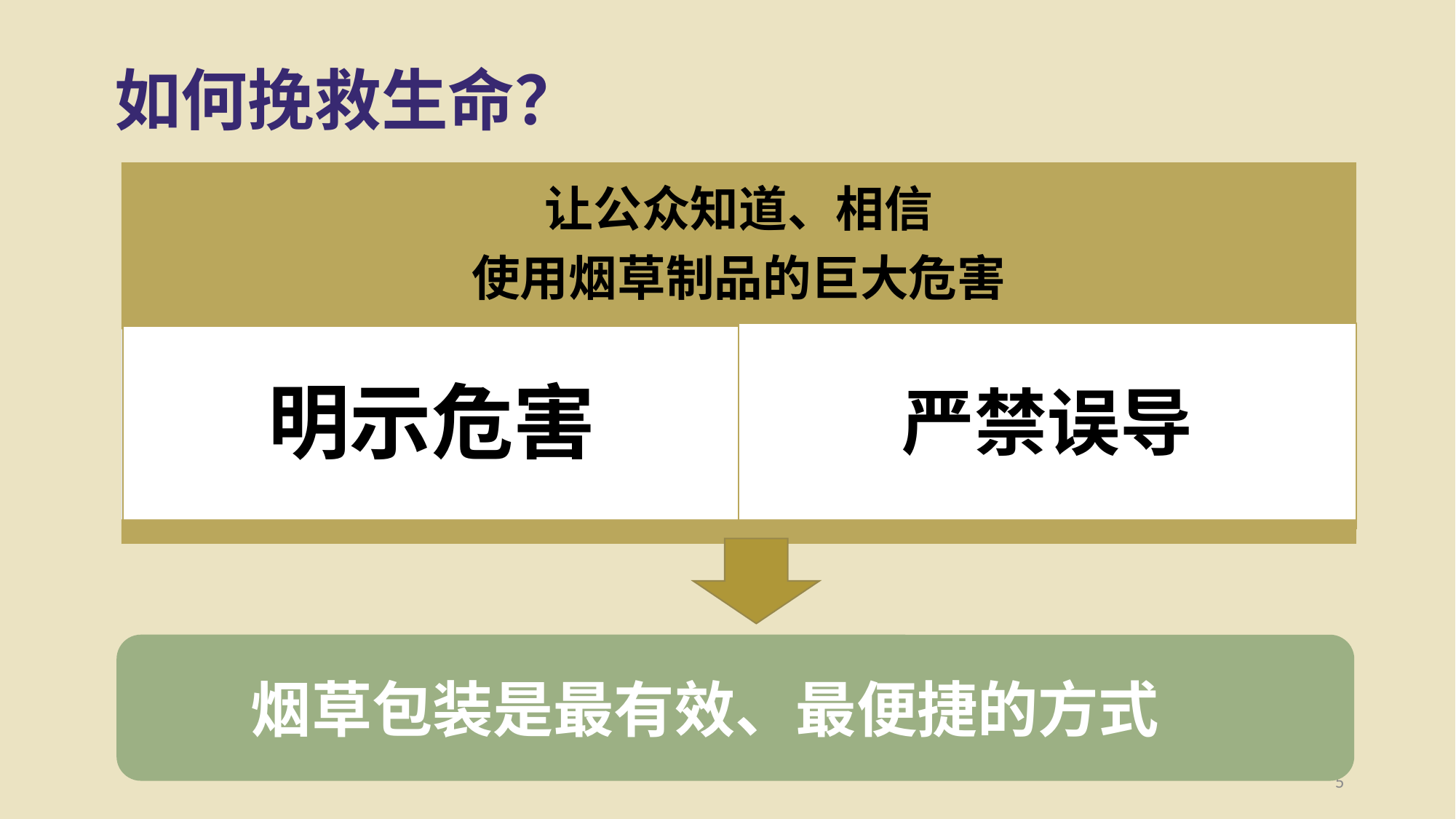

# 如何挽救生命？
让公众知道、相信
使用烟草制品的巨大危害
明示危害
严禁误导

烟草包装是最有效、最便捷的方式
5